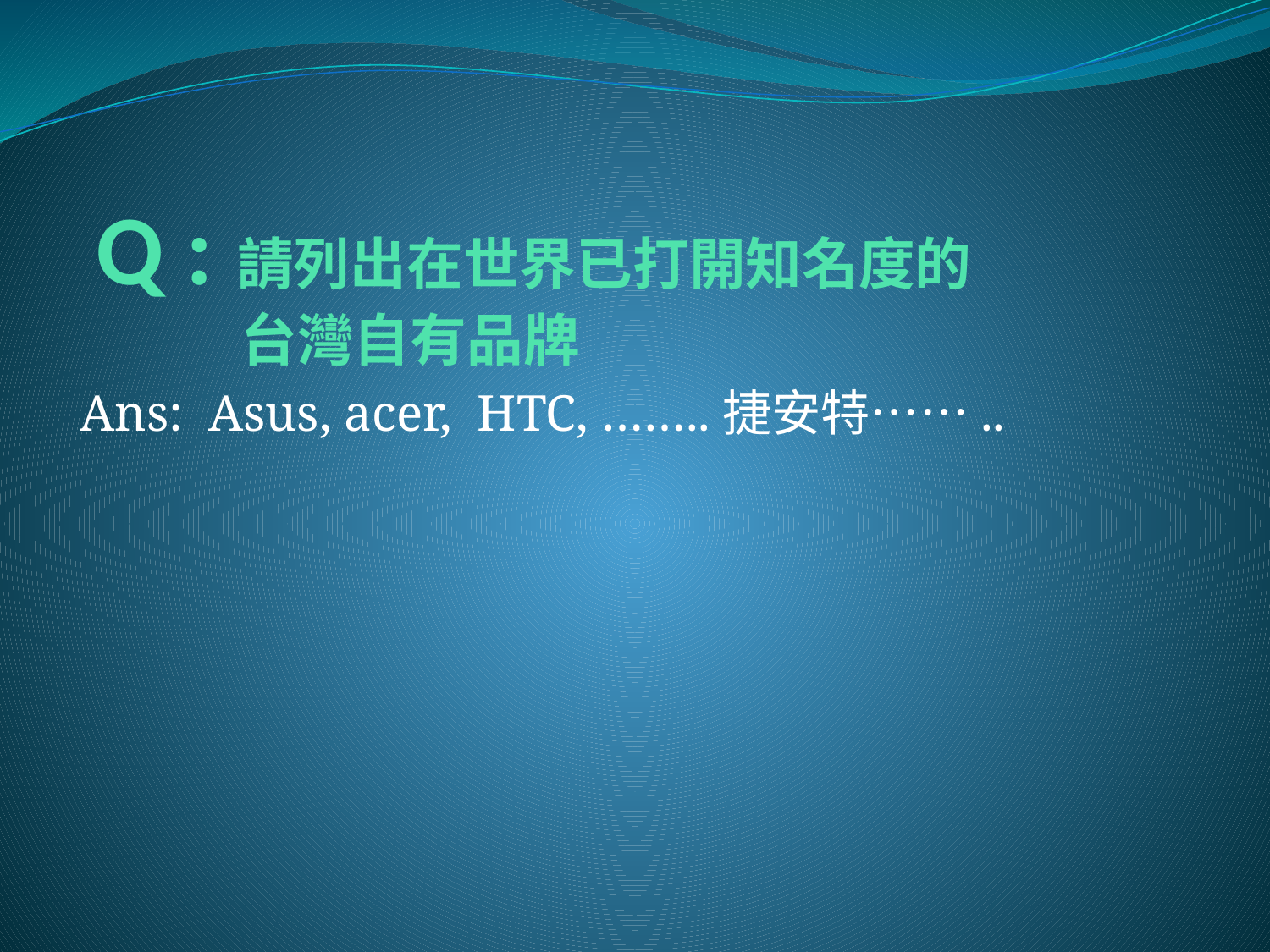

# Q :請列出在世界已打開知名度的 台灣自有品牌
Ans:  Asus, acer,  HTC, ……..捷安特……..